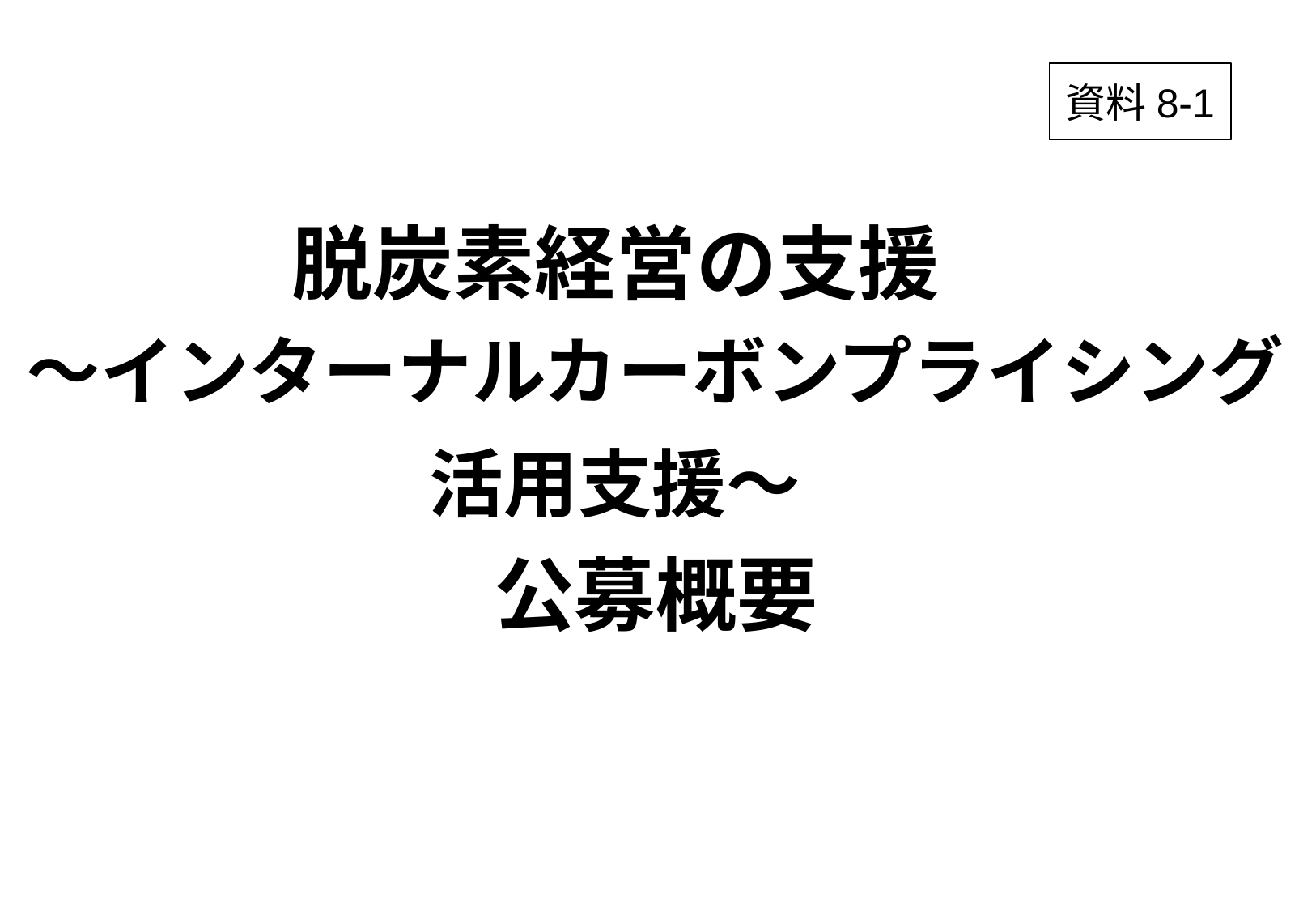

資料8-1
脱炭素経営の支援
～インターナルカーボンプライシング
活用支援～
公募概要